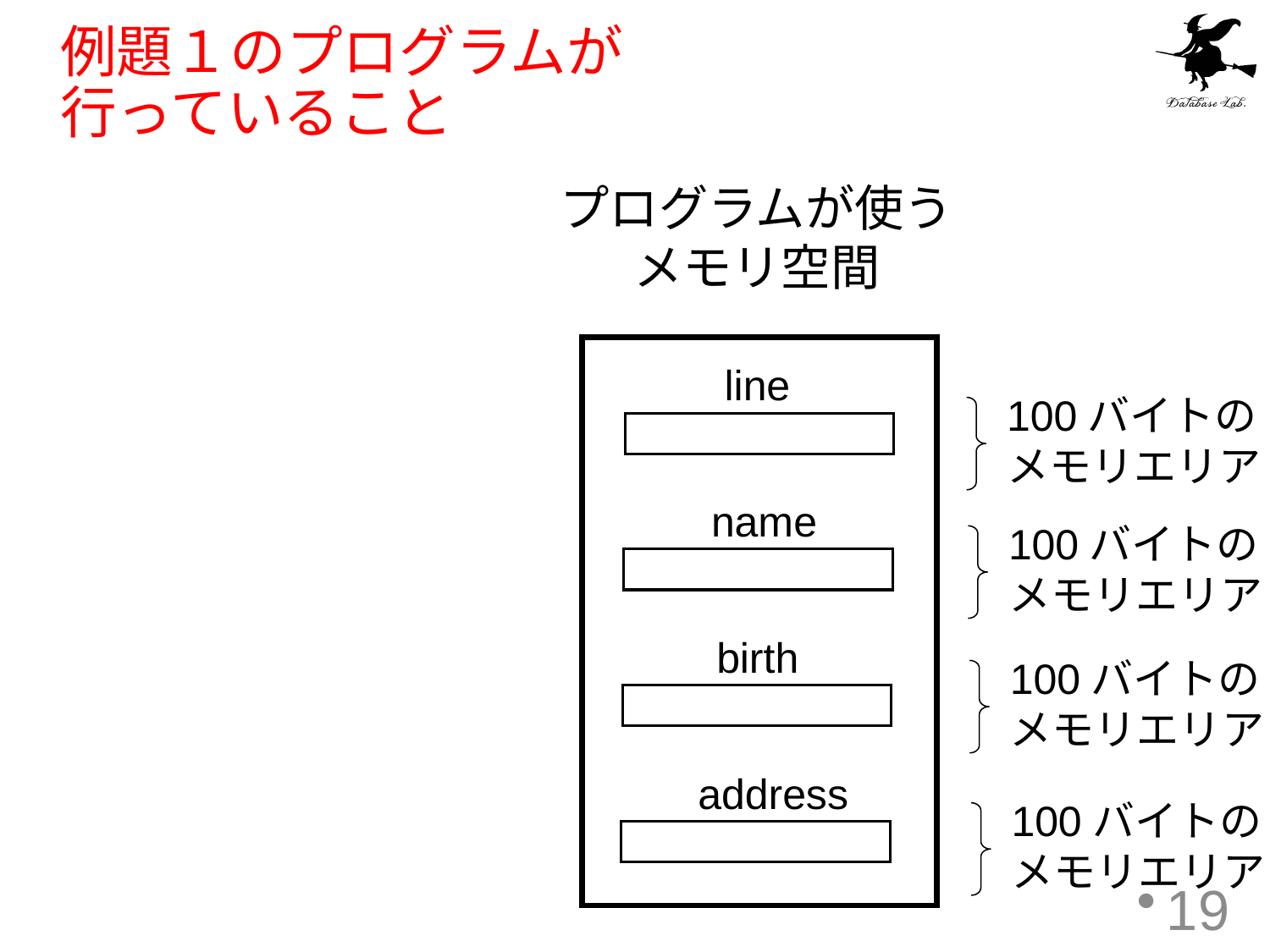

# 例題１のプログラムが 行っていること
プログラムが使う
メモリ空間

line
100バイトの
メモリエリア

name
100バイトの
メモリエリア

birth
100バイトの
メモリエリア

address
100バイトの
メモリエリア

19